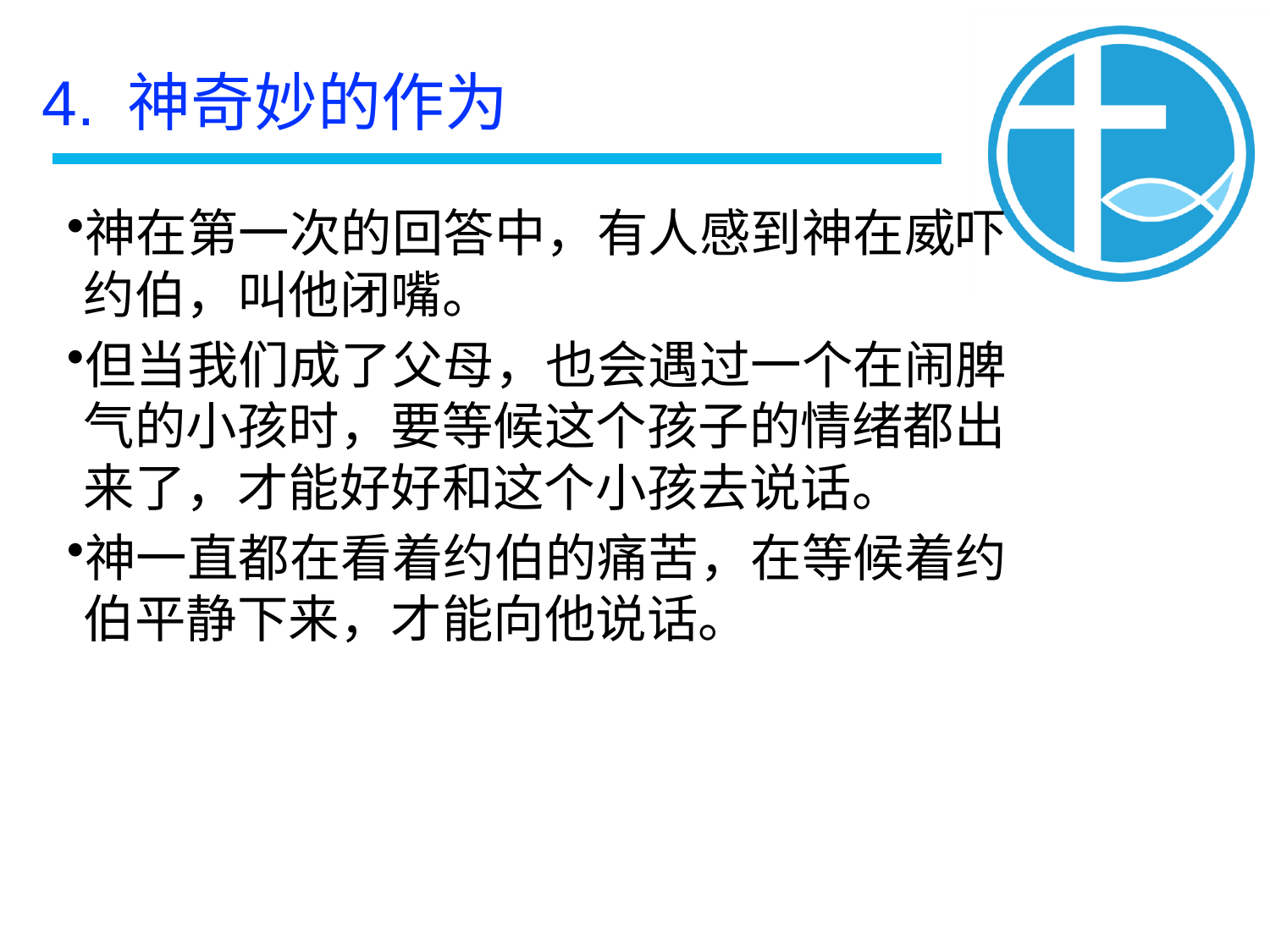

4. 神奇妙的作为
神在第一次的回答中，有人感到神在威吓约伯，叫他闭嘴。
但当我们成了父母，也会遇过一个在闹脾气的小孩时，要等候这个孩子的情绪都出来了，才能好好和这个小孩去说话。
神一直都在看着约伯的痛苦，在等候着约伯平静下来，才能向他说话。